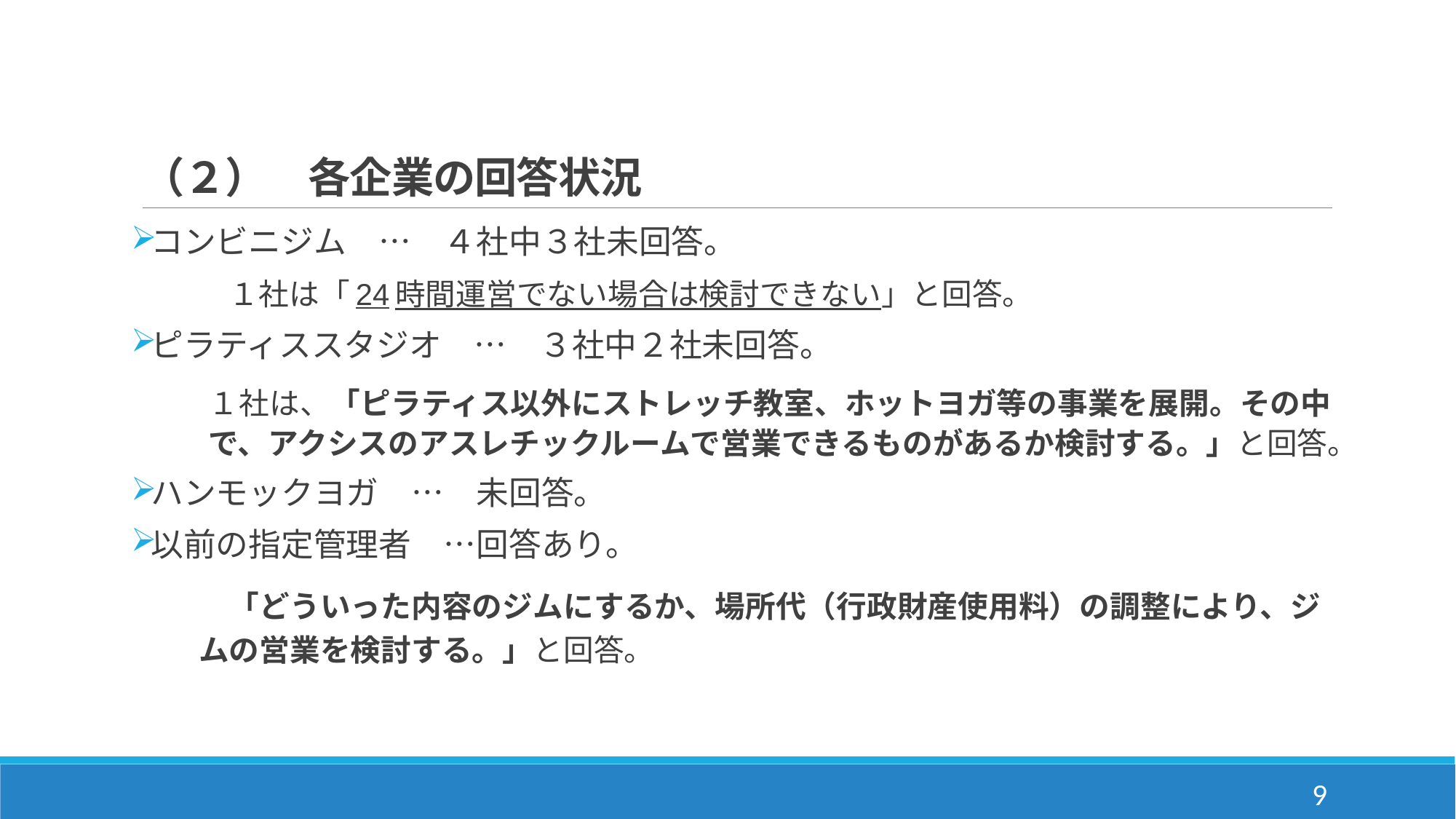

# （２）　各企業の回答状況
コンビニジム　…　４社中３社未回答。
　　　１社は「24時間運営でない場合は検討できない」と回答。
ピラティススタジオ　…　３社中２社未回答。
１社は、「ピラティス以外にストレッチ教室、ホットヨガ等の事業を展開。その中で、アクシスのアスレチックルームで営業できるものがあるか検討する。」と回答。
ハンモックヨガ　…　未回答。
以前の指定管理者　…回答あり。
　「どういった内容のジムにするか、場所代（行政財産使用料）の調整により、ジムの営業を検討する。」と回答。
9